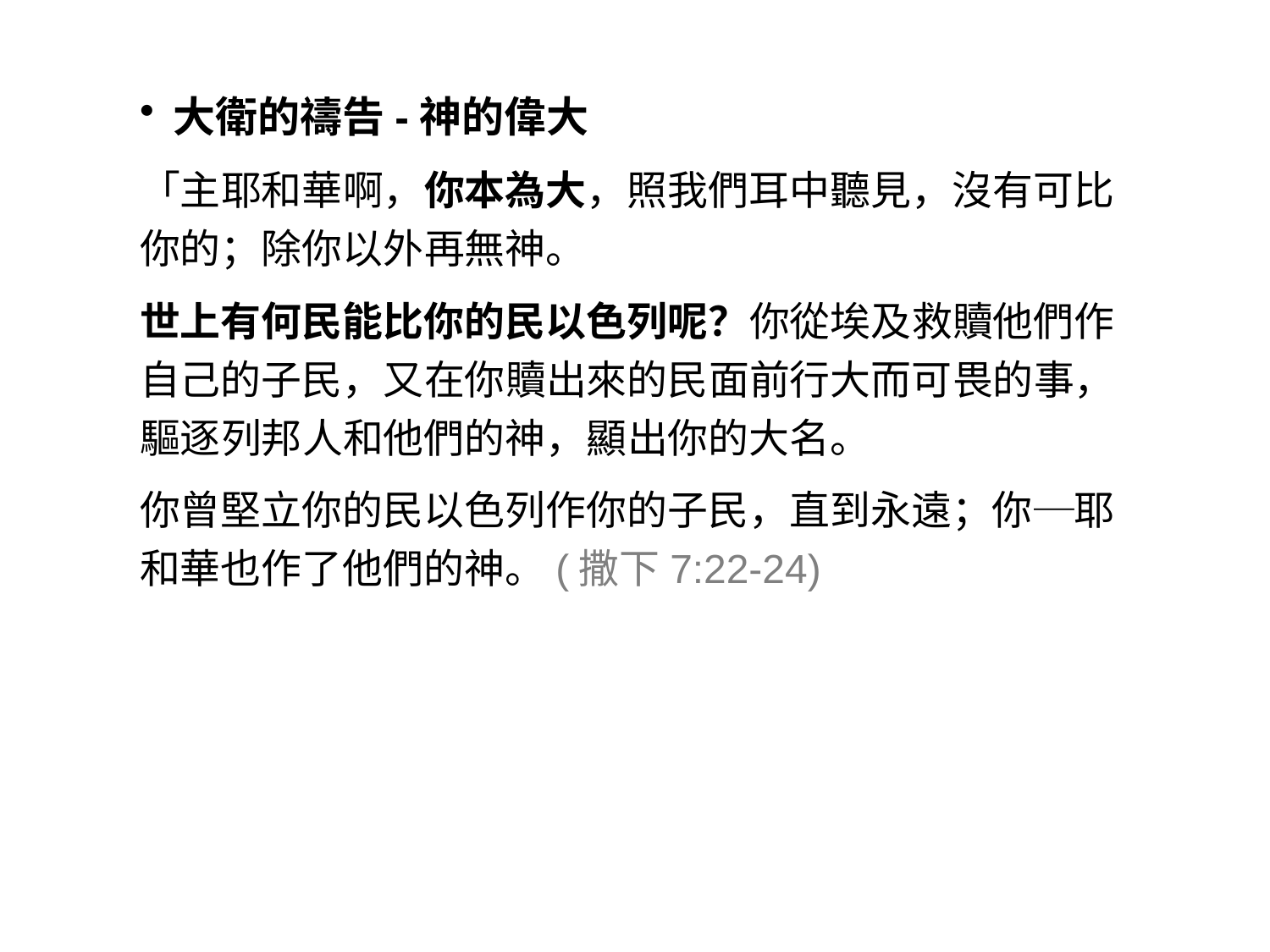

大衛的禱告-神的偉大
「主耶和華啊，你本為大，照我們耳中聽見，沒有可比你的；除你以外再無神。
世上有何民能比你的民以色列呢？你從埃及救贖他們作自己的子民，又在你贖出來的民面前行大而可畏的事，驅逐列邦人和他們的神，顯出你的大名。
你曾堅立你的民以色列作你的子民，直到永遠；你─耶和華也作了他們的神。(撒下7:22-24)